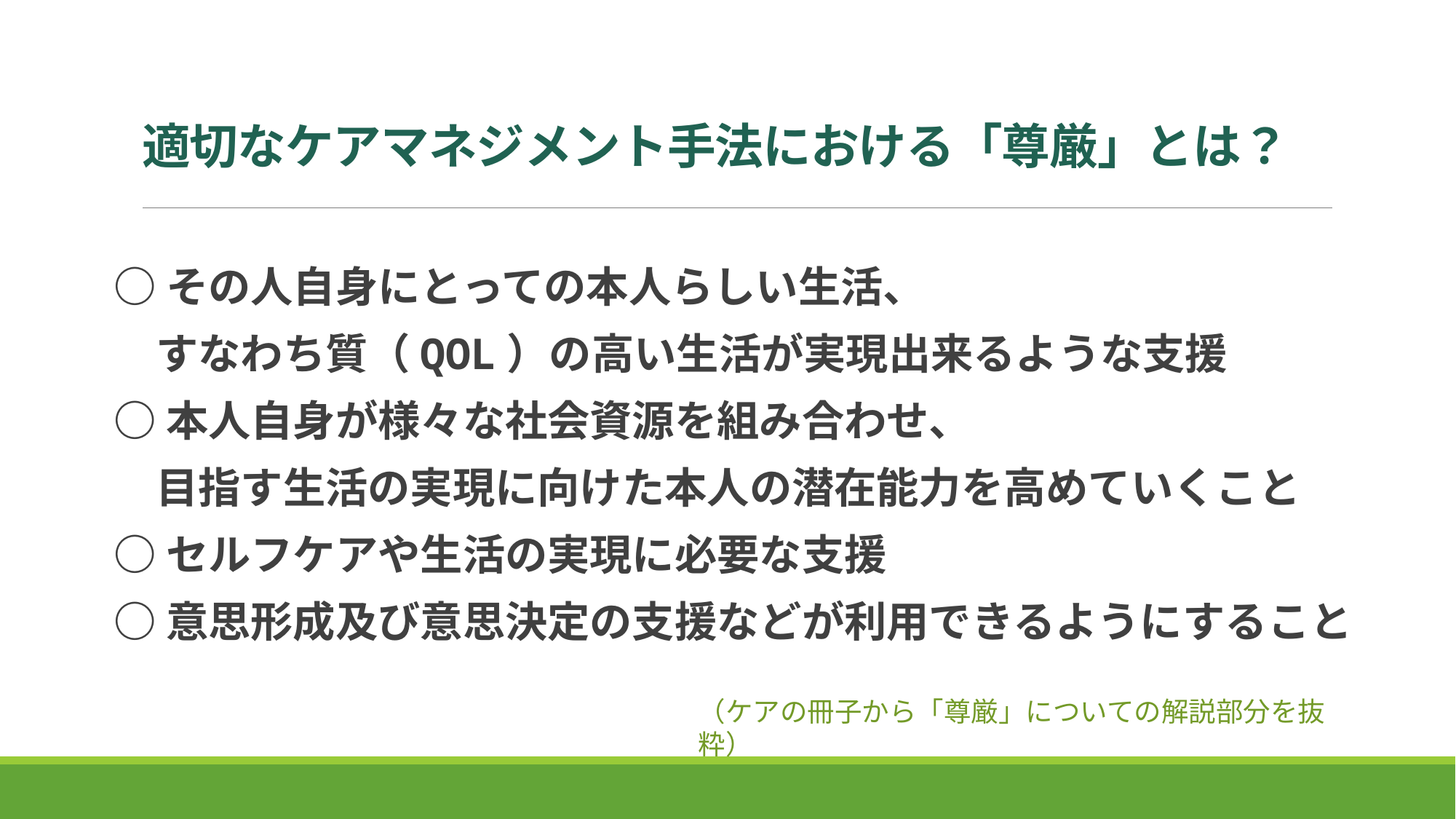

# 適切なケアマネジメント手法における「尊厳」とは？
○その人自身にとっての本人らしい生活、
　すなわち質（QOL）の高い生活が実現出来るような支援
○本人自身が様々な社会資源を組み合わせ、
　目指す生活の実現に向けた本人の潜在能力を高めていくこと
○セルフケアや生活の実現に必要な支援
○意思形成及び意思決定の支援などが利用できるようにすること

（ケアの冊子から「尊厳」についての解説部分を抜粋）